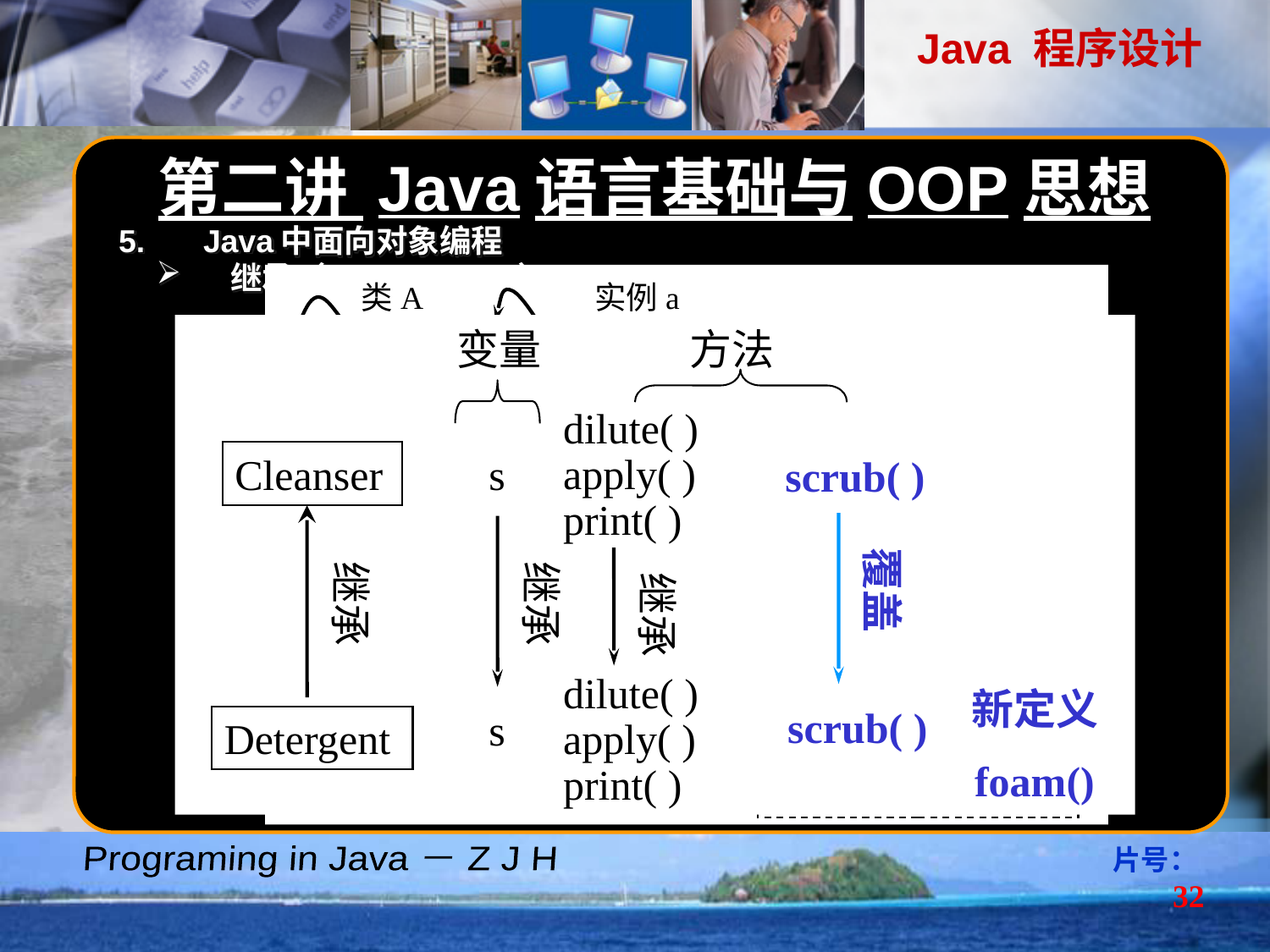

第二讲 Java语言基础与OOP思想
Java中面向对象编程
继承（ inheritance）：
创建类时指明它为某存在类的子类。格式，在类头中加入：
 extends / implements    超类/父类名；
父类来自系统类库、用户自定义类
子类将继承除 private 外所有父类成员。
Java不支持多重继承（但可用接口实现）
子类对父类可做如下扩展和特殊化：
创建新的成员，包括变量和方法；
重新定义父类中已有的变量：隐藏(hide)
重新定义父类中已有的方法：覆盖(override )
子类中的方法应与父类中的被覆盖的方法有完全相同的：参数列表、返回值
引用类的成员变量或方法时的前缀：
 this：当前类的方法或变量；
super：直接父类的成员（只能上溯一层）
子类对象可类型转换成父类对象（upcast）

类A

A的变量aM

A的方法aF
实例a

      类A

a的变量aM

A a=new A( );
B b=new B( );
A a1=(A)b;
a.aM	  a.aF
b.aM	  b.aF
a1.aM	  a1.aF
类B

继承自类A

B的变量aM

B的方法aF
实例b

    类B

继承的aM

b的变量aM

a1.aF:动态/滞后联编
其他:静态联编

变量
方法

dilute( ) apply( )  print( )
s
scrub( )
Cleanser

Detergent
继承

覆盖
scrub( )

继承

继承
dilute( ) apply( )  print( )
s
新定义
foam()
片号：32